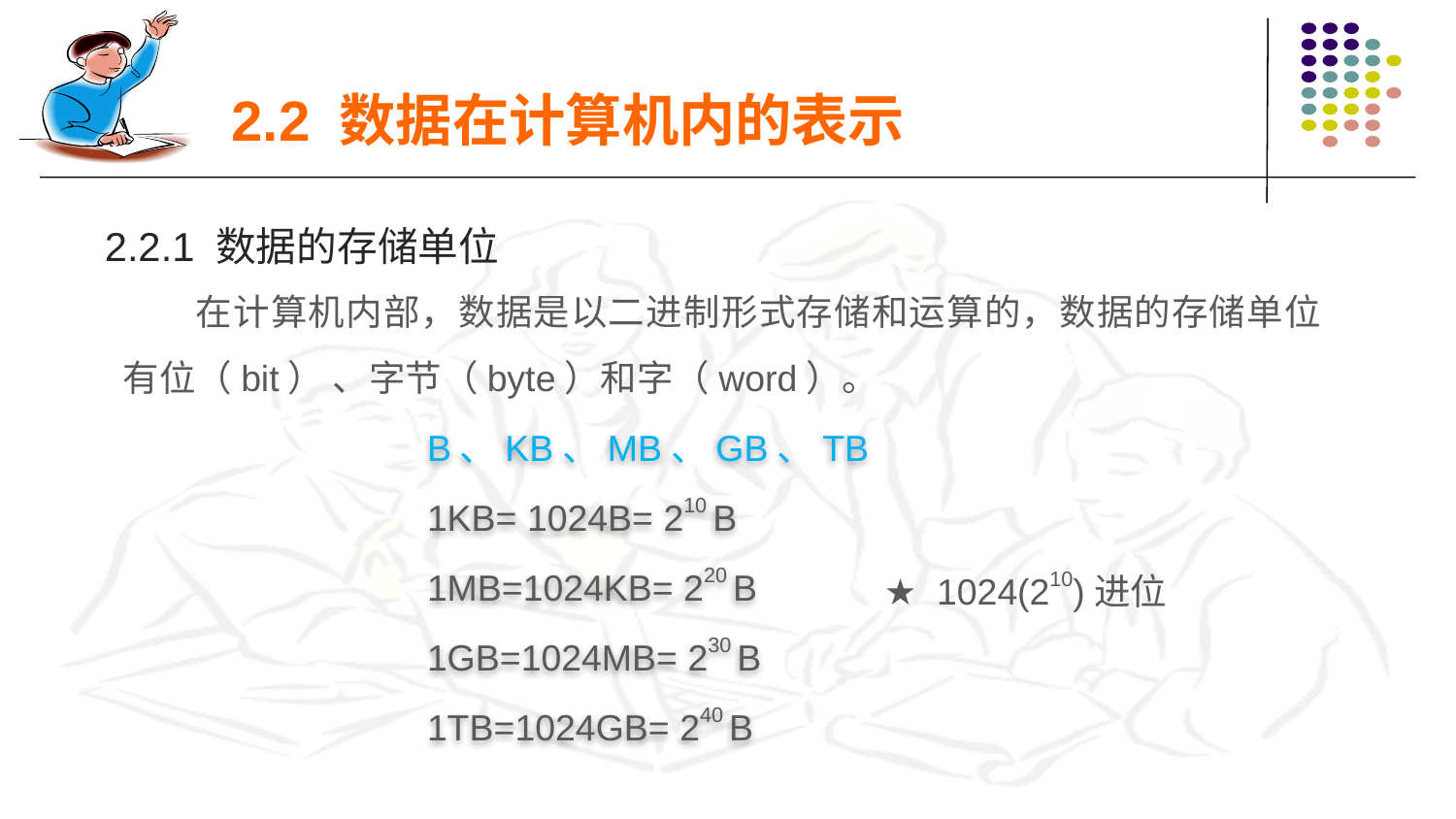

2.2 数据在计算机内的表示
2.2.1 数据的存储单位

在计算机内部，数据是以二进制形式存储和运算的，数据的存储单位有位（bit） 、字节（byte）和字（word）。

B、KB、MB、GB、TB
1KB= 1024B= 210 B
1MB=1024KB= 220 B
1GB=1024MB= 230 B
1TB=1024GB= 240 B
★  1024(210)进位